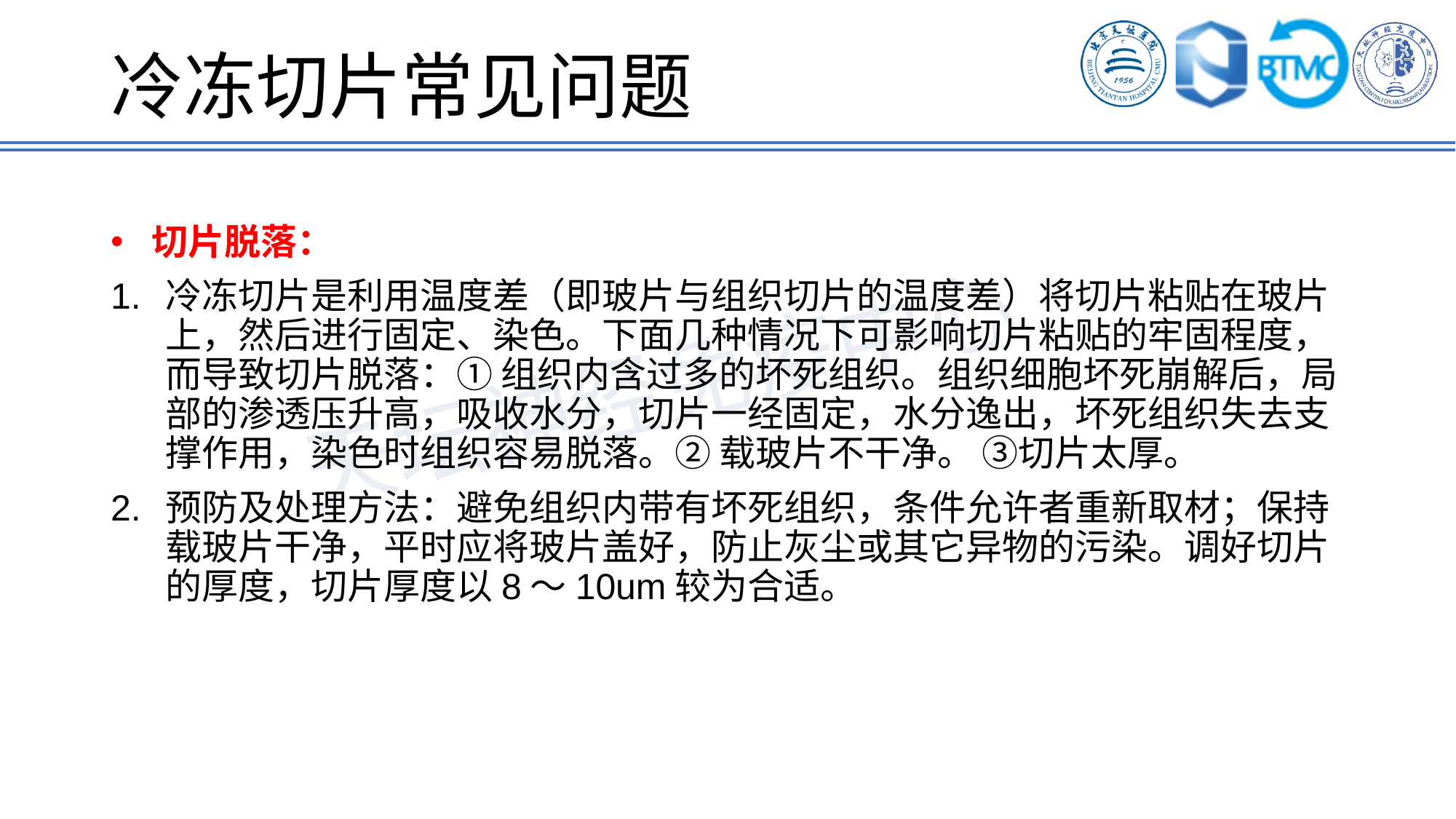

冷冻切片常见问题
切片脱落：
冷冻切片是利用温度差（即玻片与组织切片的温度差）将切片粘贴在玻片上，然后进行固定、染色。下面几种情况下可影响切片粘贴的牢固程度，而导致切片脱落：① 组织内含过多的坏死组织。组织细胞坏死崩解后，局部的渗透压升高，吸收水分，切片一经固定，水分逸出，坏死组织失去支撑作用，染色时组织容易脱落。② 载玻片不干净。 ③切片太厚。
预防及处理方法：避免组织内带有坏死组织，条件允许者重新取材；保持载玻片干净，平时应将玻片盖好，防止灰尘或其它异物的污染。调好切片的厚度，切片厚度以8～10um较为合适。